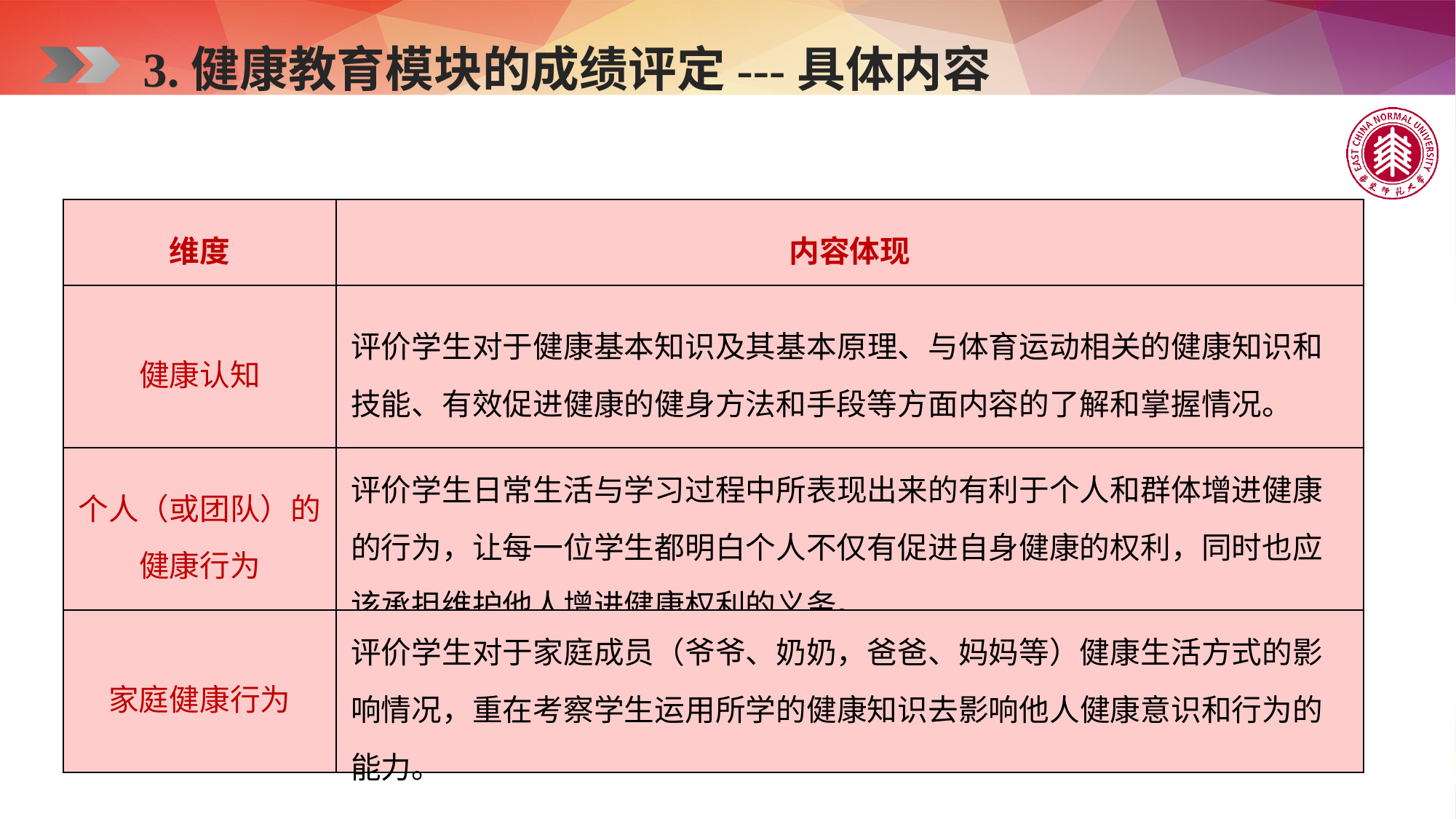

3.健康教育模块的成绩评定---具体内容
| 维度 | 内容体现 |
| --- | --- |
| 健康认知 | 评价学生对于健康基本知识及其基本原理、与体育运动相关的健康知识和技能、有效促进健康的健身方法和手段等方面内容的了解和掌握情况。 |
| 个人（或团队）的健康行为 | 评价学生日常生活与学习过程中所表现出来的有利于个人和群体增进健康的行为，让每一位学生都明白个人不仅有促进自身健康的权利，同时也应该承担维护他人增进健康权利的义务。 |
| 家庭健康行为 | 评价学生对于家庭成员（爷爷、奶奶，爸爸、妈妈等）健康生活方式的影响情况，重在考察学生运用所学的健康知识去影响他人健康意识和行为的能力。 |